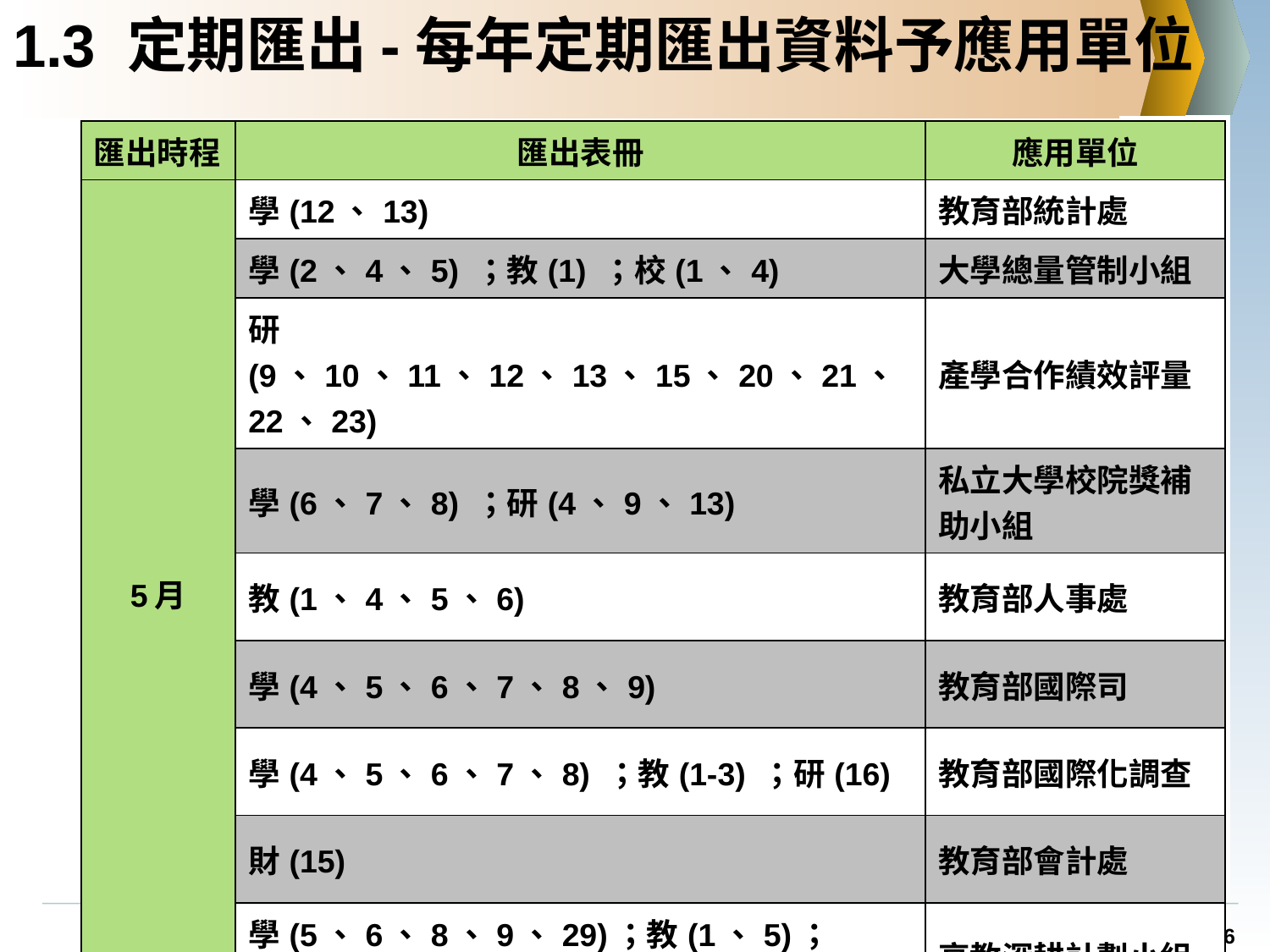

# 1.3 定期匯出-每年定期匯出資料予應用單位
| 匯出時程 | 匯出表冊 | 應用單位 |
| --- | --- | --- |
| 5月 | 學(12、13) | 教育部統計處 |
|  | 學(2、4、5) ；教(1) ；校(1、4) | 大學總量管制小組 |
|  | 研(9、10、11、12、13、15、20、21、22、23) | 產學合作績效評量 |
|  | 學(6、7、8) ；研(4、9、13) | 私立大學校院獎補助小組 |
|  | 教(1、4、5、6) | 教育部人事處 |
|  | 學(4、5、6、7、8、9) | 教育部國際司 |
|  | 學(4、5、6、7、8) ；教(1-3) ；研(16) | 教育部國際化調查 |
|  | 財(15) | 教育部會計處 |
|  | 學(5、6、8、9、29)；教(1、5)； 研(3、9、10、16、18) | 高教深耕計劃小組 |